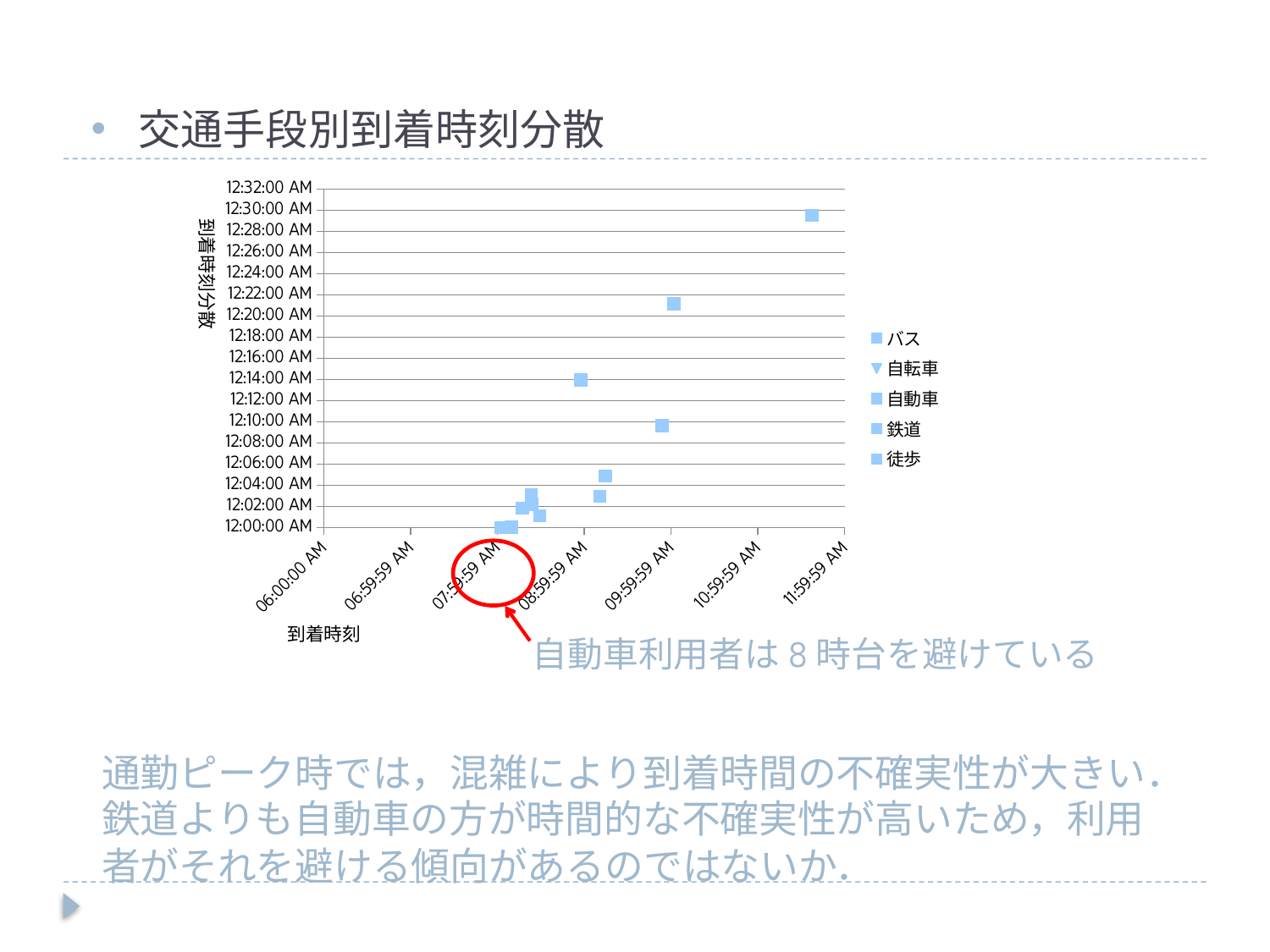

交通手段別到着時刻分散

### Chart

| Category | バス | 自転車 | 自動車 | 鉄道 | 徒歩 |
|---|---|---|---|---|---|
到着時刻分散
到着時刻
自動車利用者は8時台を避けている
通勤ピーク時では，混雑により到着時間の不確実性が大きい．
鉄道よりも自動車の方が時間的な不確実性が高いため，利用
者がそれを避ける傾向があるのではないか．